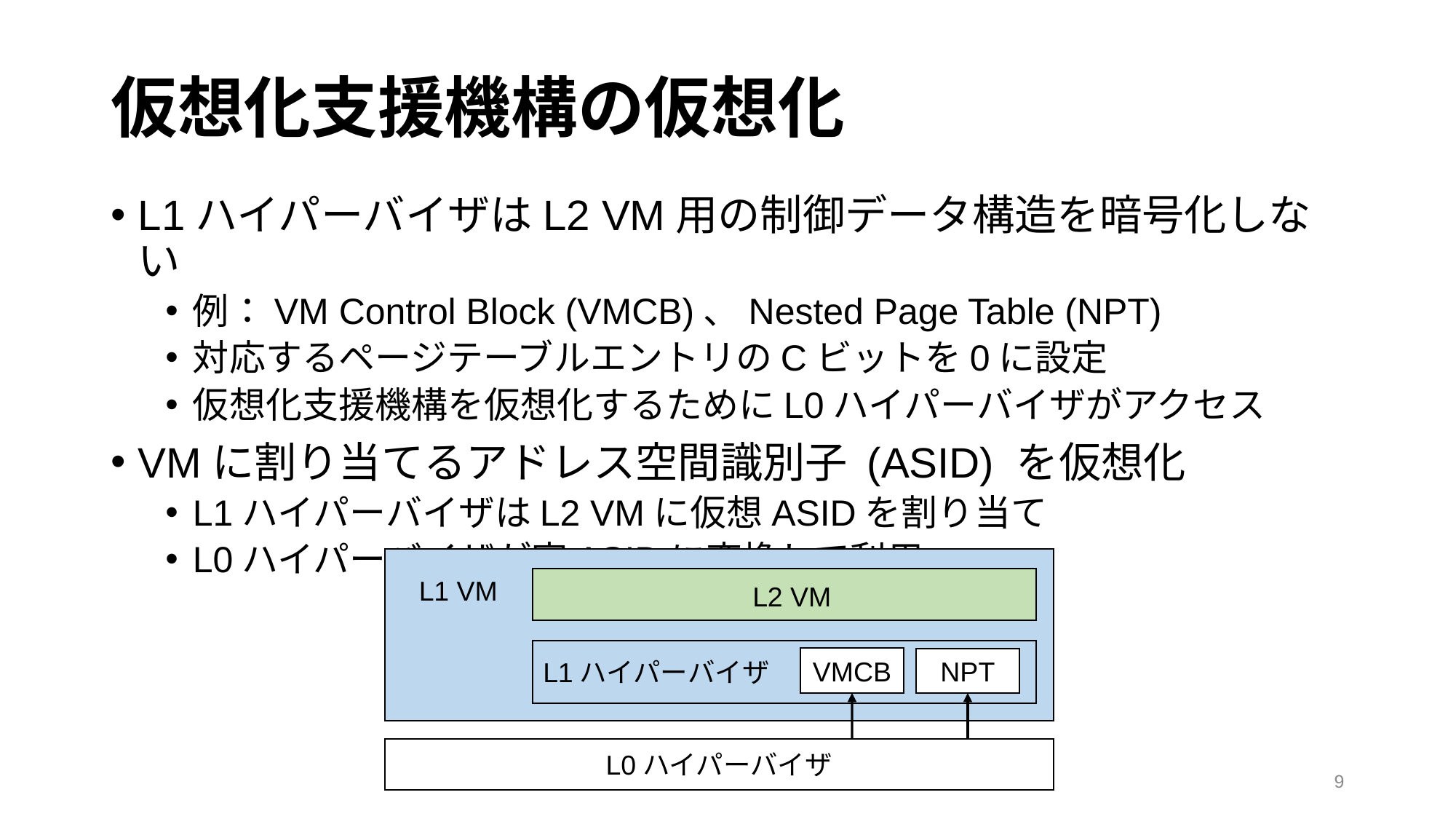

# 仮想化支援機構の仮想化
L1ハイパーバイザはL2 VM用の制御データ構造を暗号化しない
例：VM Control Block (VMCB)、Nested Page Table (NPT)
対応するページテーブルエントリのCビットを0に設定
仮想化支援機構を仮想化するためにL0ハイパーバイザがアクセス
VMに割り当てるアドレス空間識別子 (ASID) を仮想化
L1ハイパーバイザはL2 VMに仮想ASIDを割り当て
L0ハイパーバイザが実ASIDに変換して利用

L1 VM

L2 VM
L1ハイパーバイザ
VMCB
NPT
L0ハイパーバイザ
9